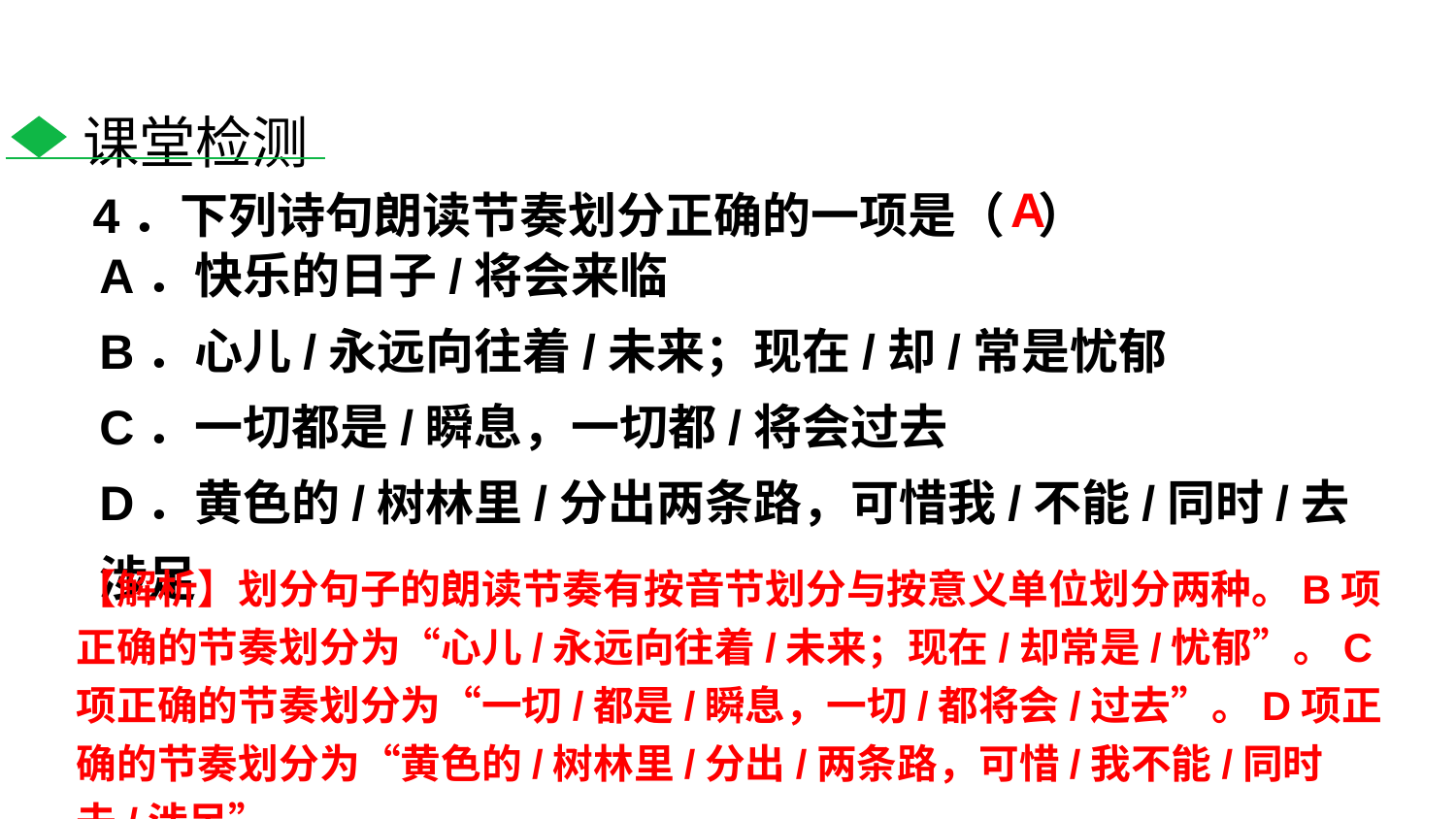

课堂检测

A
4．下列诗句朗读节奏划分正确的一项是（   ）
A．快乐的日子/将会来临
B．心儿/永远向往着/未来；现在/却/常是忧郁
C．一切都是/瞬息，一切都/将会过去
D．黄色的/树林里/分出两条路，可惜我/不能/同时/去涉足
【解析】划分句子的朗读节奏有按音节划分与按意义单位划分两种。B项正确的节奏划分为“心儿/永远向往着/未来；现在/却常是/忧郁”。C项正确的节奏划分为“一切/都是/瞬息，一切/都将会/过去”。D项正确的节奏划分为“黄色的/树林里/分出/两条路，可惜/我不能/同时去/涉足”。